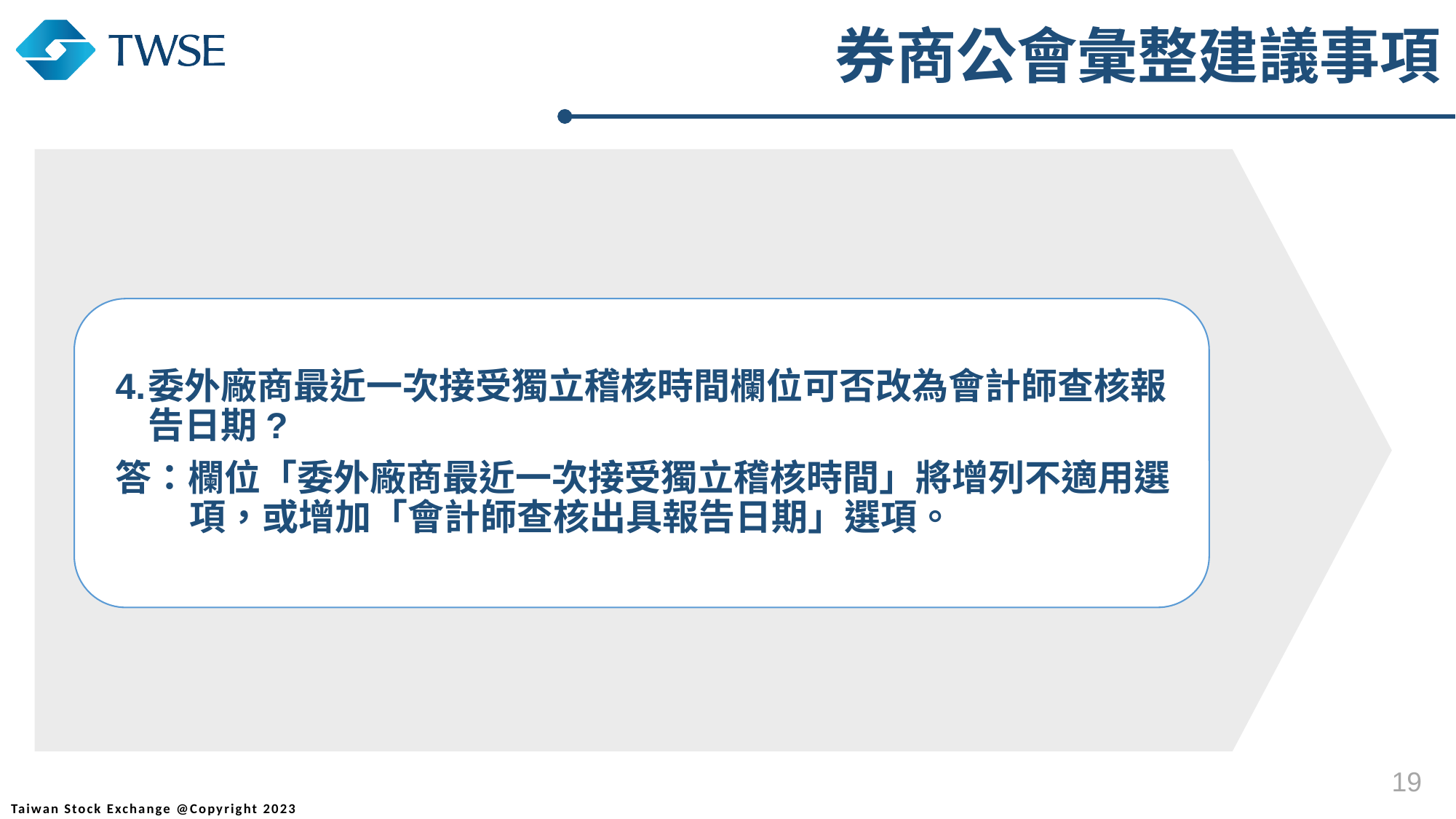

券商公會彙整建議事項

4.	委外廠商最近一次接受獨立稽核時間欄位可否改為會計師查核報告日期?
答：欄位「委外廠商最近一次接受獨立稽核時間」將增列不適用選項，或增加「會計師查核出具報告日期」選項。
19